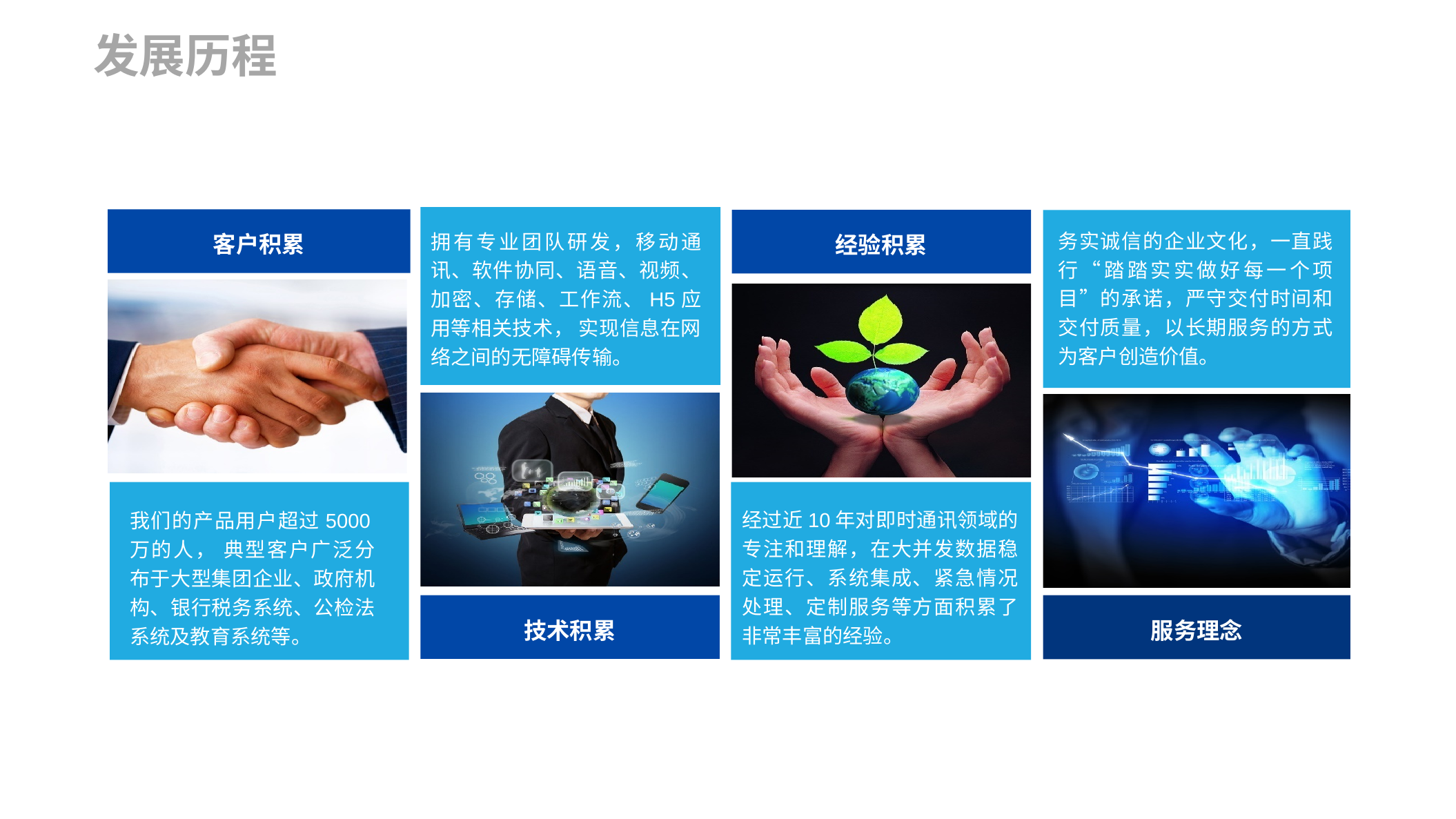

发展历程

拥有专业团队研发，移动通讯、软件协同、语音、视频、加密、存储、工作流、H5应用等相关技术， 实现信息在网络之间的无障碍传输。
客户积累
经验积累

务实诚信的企业文化，一直践行“踏踏实实做好每一个项 目”的承诺，严守交付时间和交付质量，以长期服务的方式为客户创造价值。

我们的产品用户超过5000万的人， 典型客户广泛分布于大型集团企业、政府机构、银行税务系统、公检法系统及教育系统等。

经过近10年对即时通讯领域的专注和理解，在大并发数据稳 定运行、系统集成、紧急情况处理、定制服务等方面积累了非常丰富的经验。
技术积累
服务理念